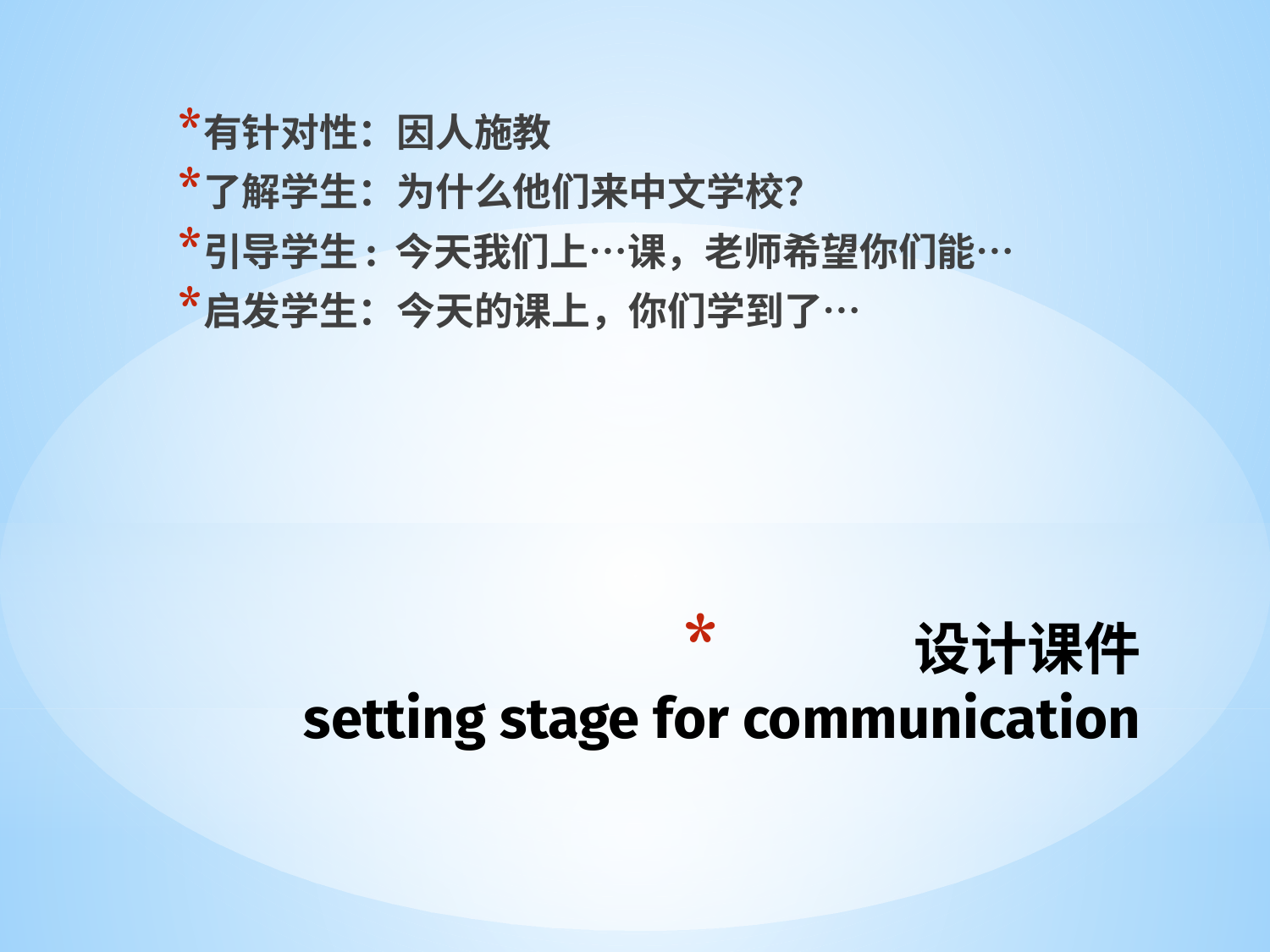

有针对性：因人施教
了解学生：为什么他们来中文学校？
引导学生: 今天我们上…课，老师希望你们能…
启发学生：今天的课上，你们学到了…
# 设计课件 setting stage for communication